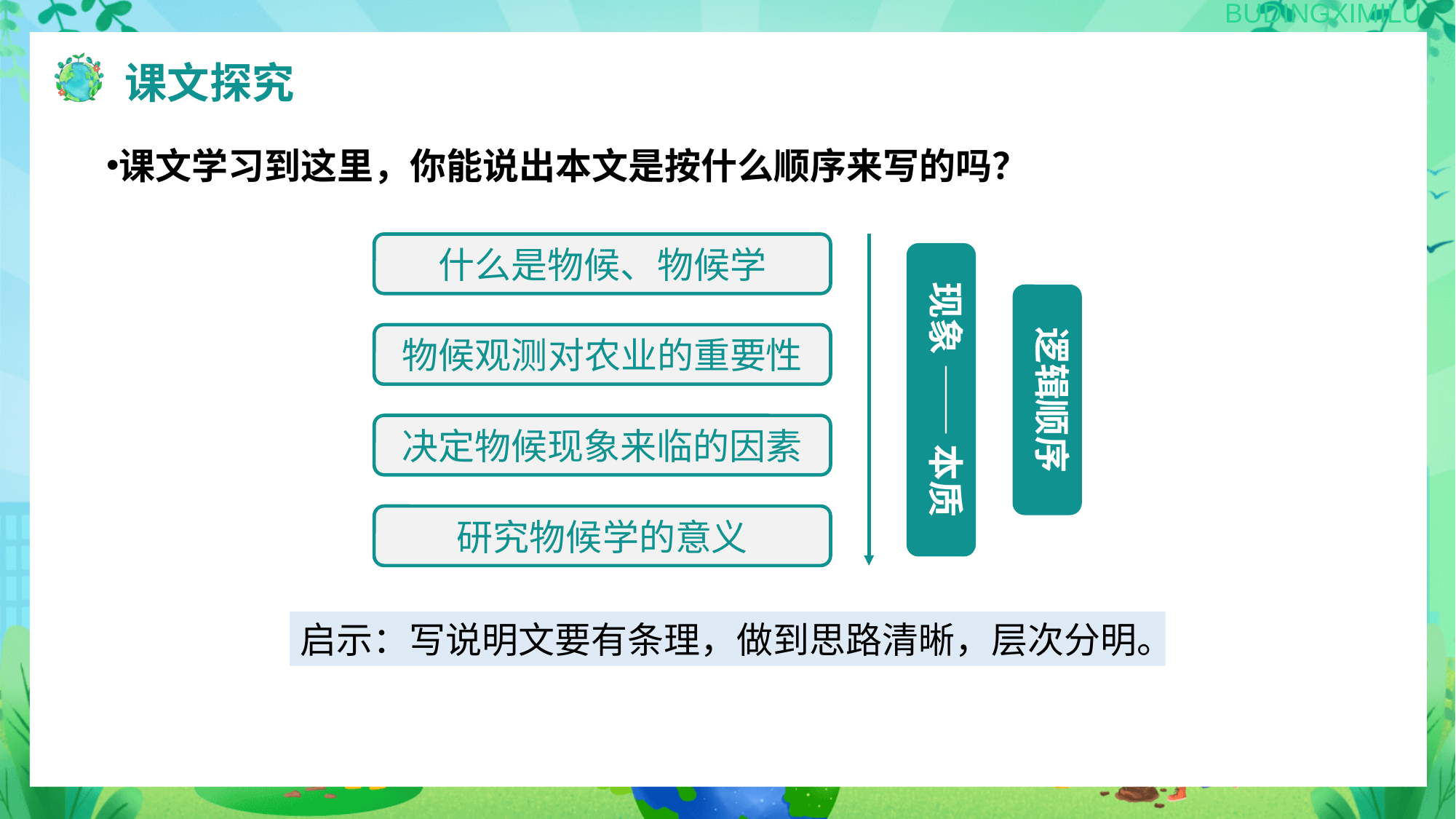

课文探究
课文学习到这里，你能说出本文是按什么顺序来写的吗？
什么是物候、物候学
物候观测对农业的重要性
决定物候现象来临的因素
研究物候学的意义

现象 —— 本质

逻辑顺序
启示：写说明文要有条理，做到思路清晰，层次分明。